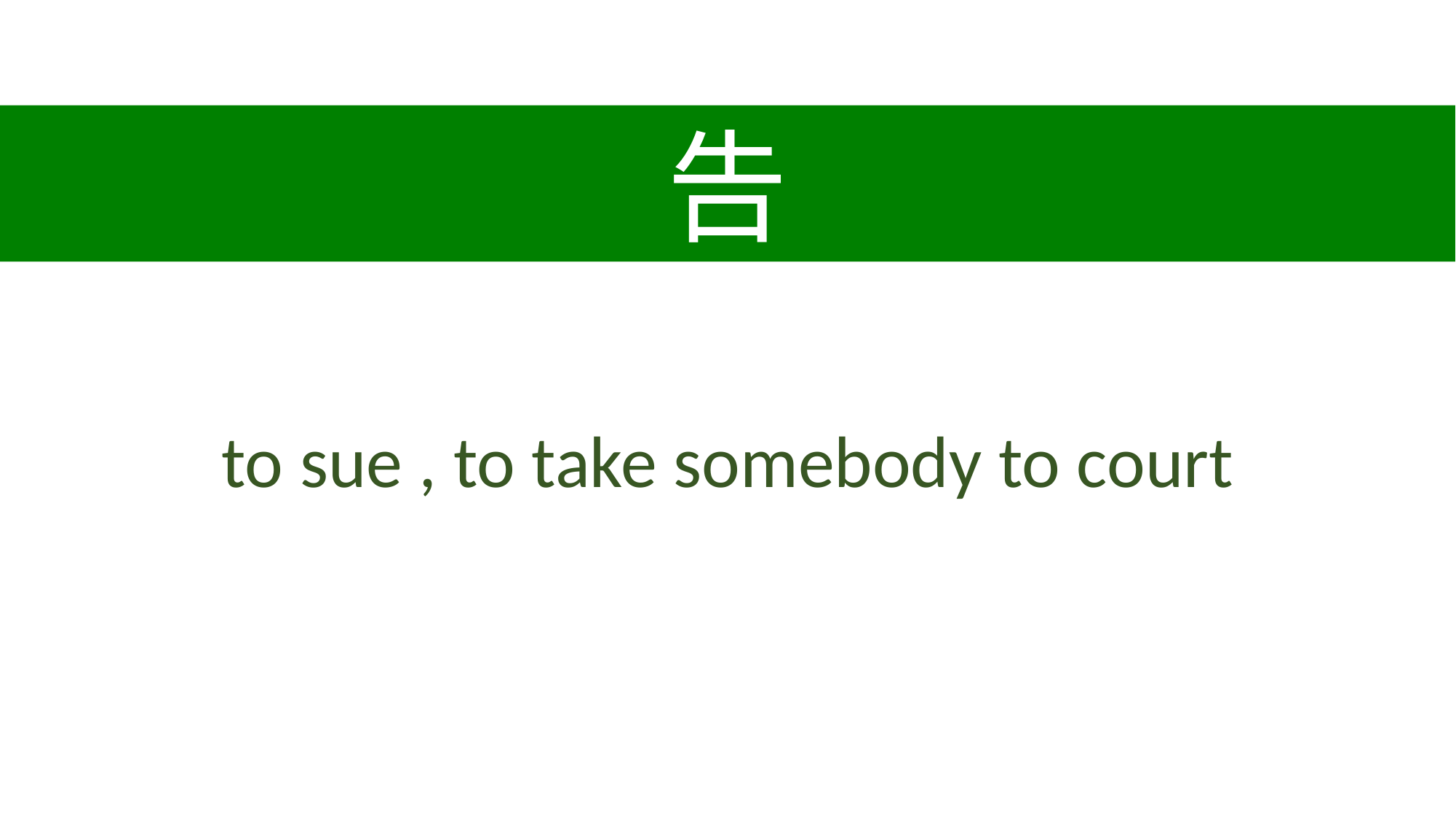

告
to sue , to take somebody to court